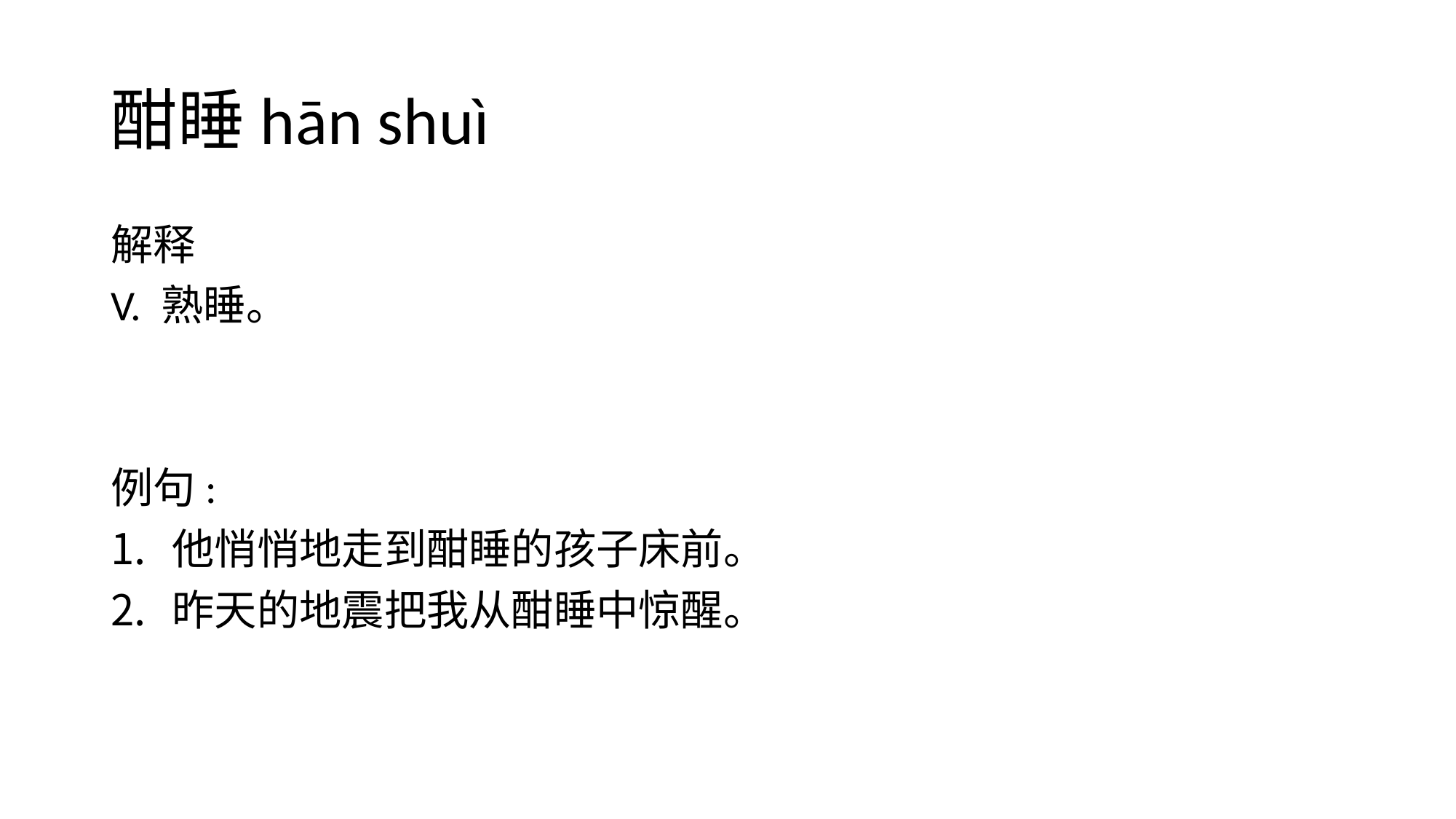

# 酣睡hān shuì
解释
V. 熟睡。

例句:
他悄悄地走到酣睡的孩子床前。
昨天的地震把我从酣睡中惊醒。